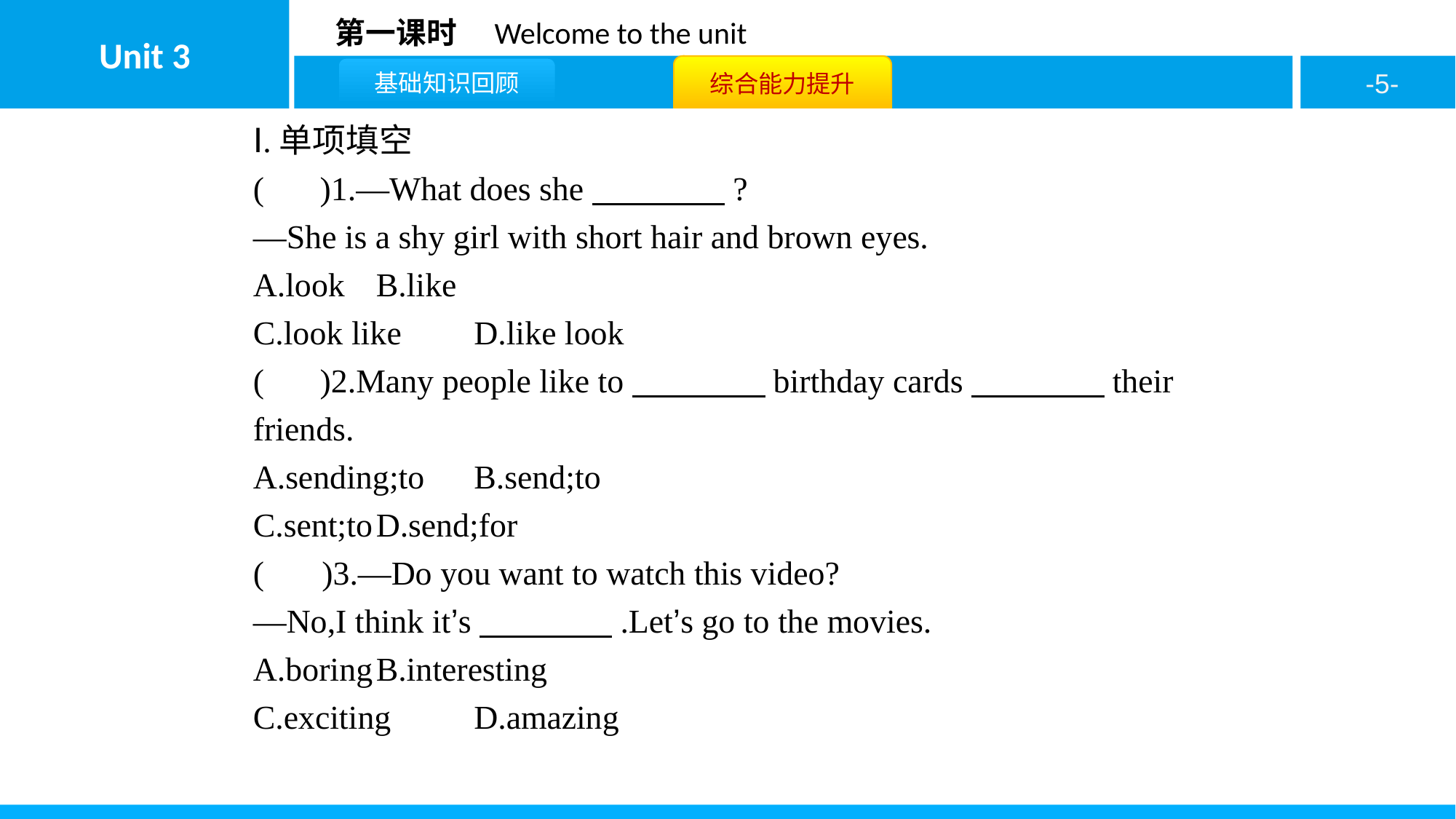

Ⅰ.单项填空
(  C  )1.—What does she　　　　?
—She is a shy girl with short hair and brown eyes.
A.look	B.like
C.look like	D.like look
(  B  )2.Many people like to　　　　birthday cards　　　　their friends.
A.sending;to	B.send;to
C.sent;to	D.send;for
(  A  )3.—Do you want to watch this video?
—No,I think it’s　　　　.Let’s go to the movies.
A.boring	B.interesting
C.exciting	D.amazing